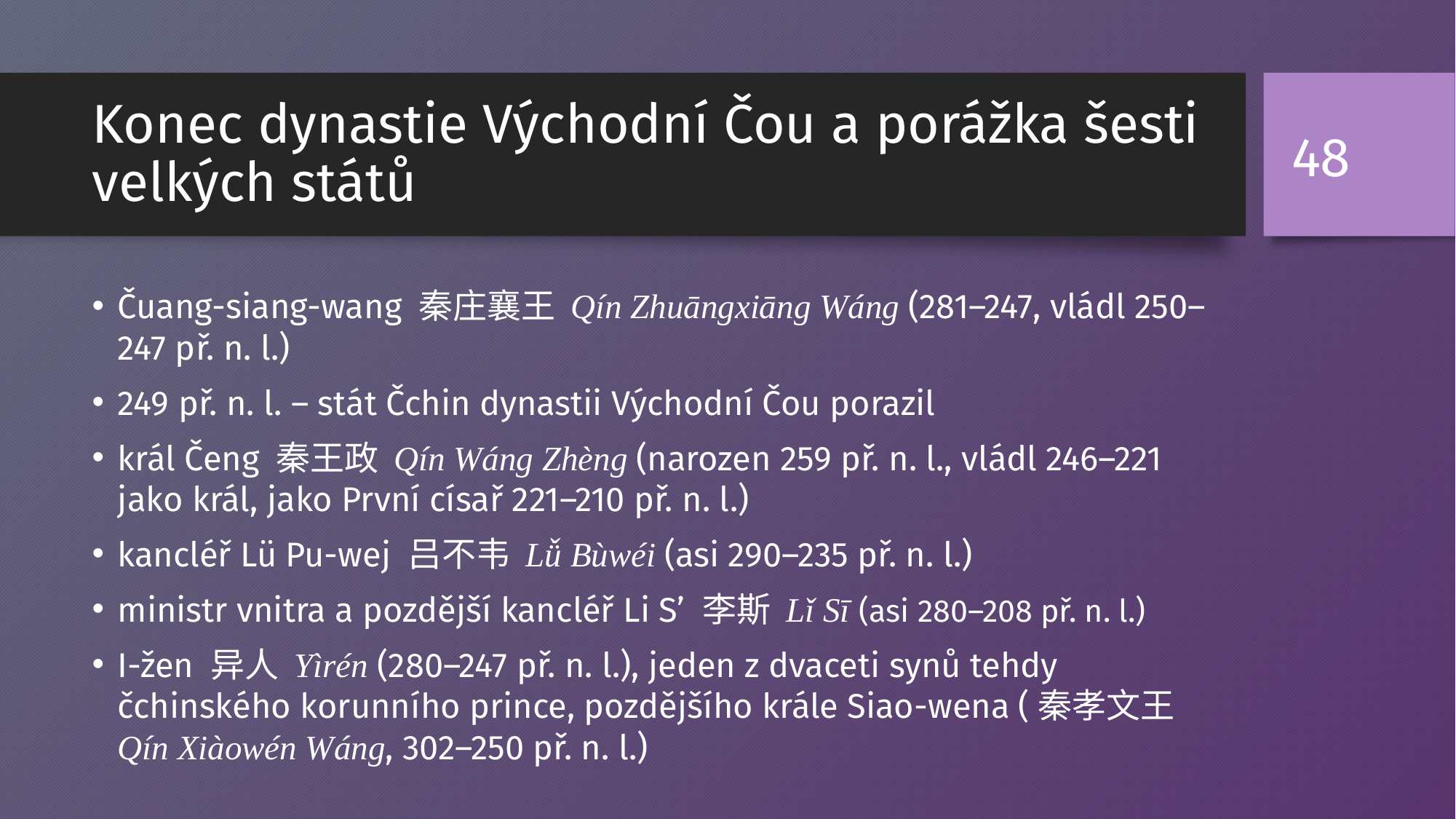

48
# Konec dynastie Východní Čou a porážka šesti velkých států
Čuang-siang-wang 秦庄襄王 Qín Zhuāngxiāng Wáng (281–247, vládl 250–247 př. n. l.)
249 př. n. l. – stát Čchin dynastii Východní Čou porazil
král Čeng 秦王政 Qín Wáng Zhèng (narozen 259 př. n. l., vládl 246–221 jako král, jako První císař 221–210 př. n. l.)
kancléř Lü Pu-wej 吕不韦 Lǚ Bùwéi (asi 290–235 př. n. l.)
ministr vnitra a pozdější kancléř Li S’ 李斯 Lǐ Sī (asi 280–208 př. n. l.)
I-žen 异人 Yìrén (280–247 př. n. l.), jeden z dvaceti synů tehdy čchinského korunního prince, pozdějšího krále Siao-wena (秦孝文王 Qín Xiàowén Wáng, 302–250 př. n. l.)